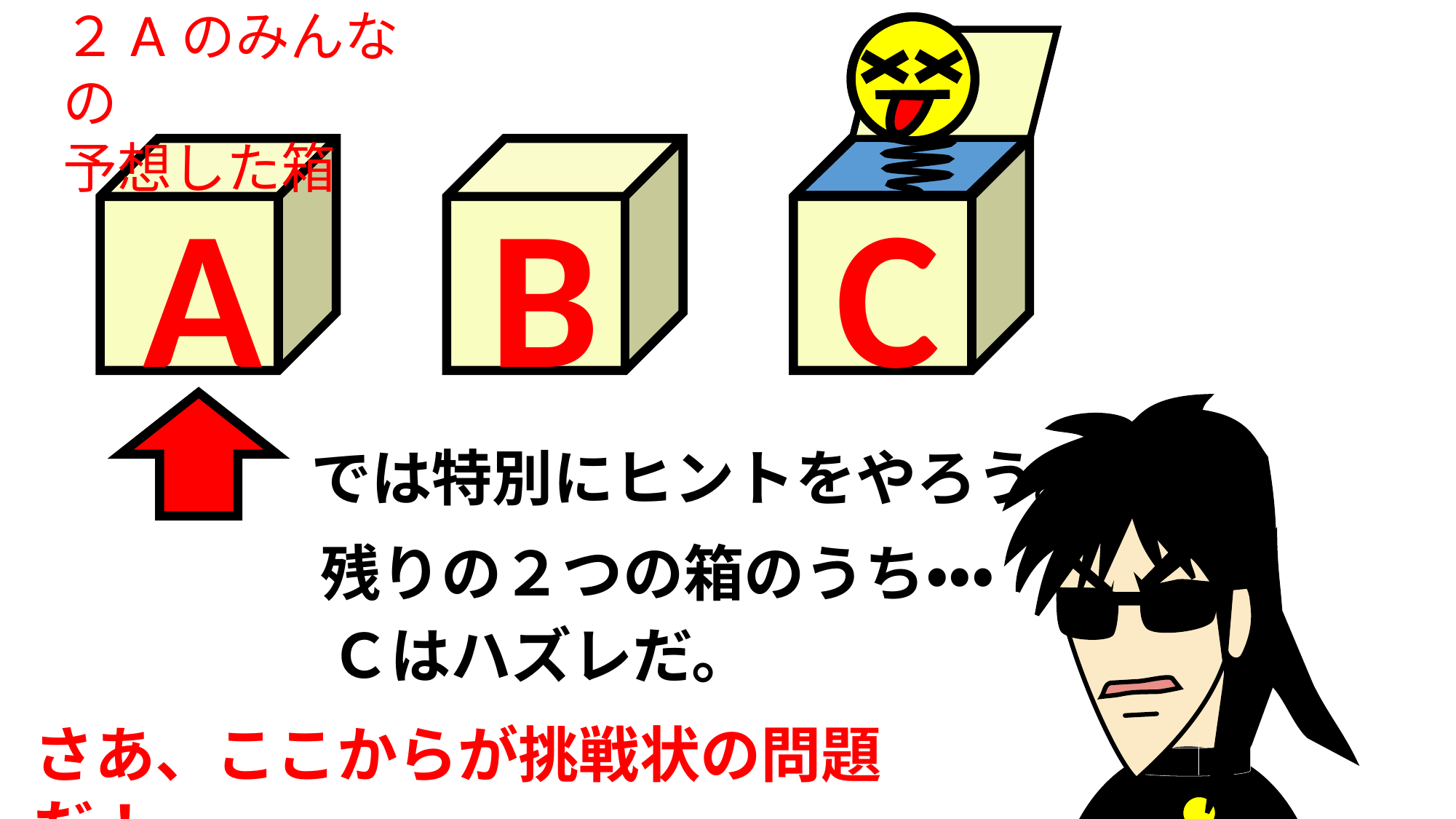

２Aのみんなの
予想した箱

A

B

C

では特別にヒントをやろう。
残りの２つの箱のうち・・・
Ｃはハズレだ。
さあ、ここからが挑戦状の問題だ！